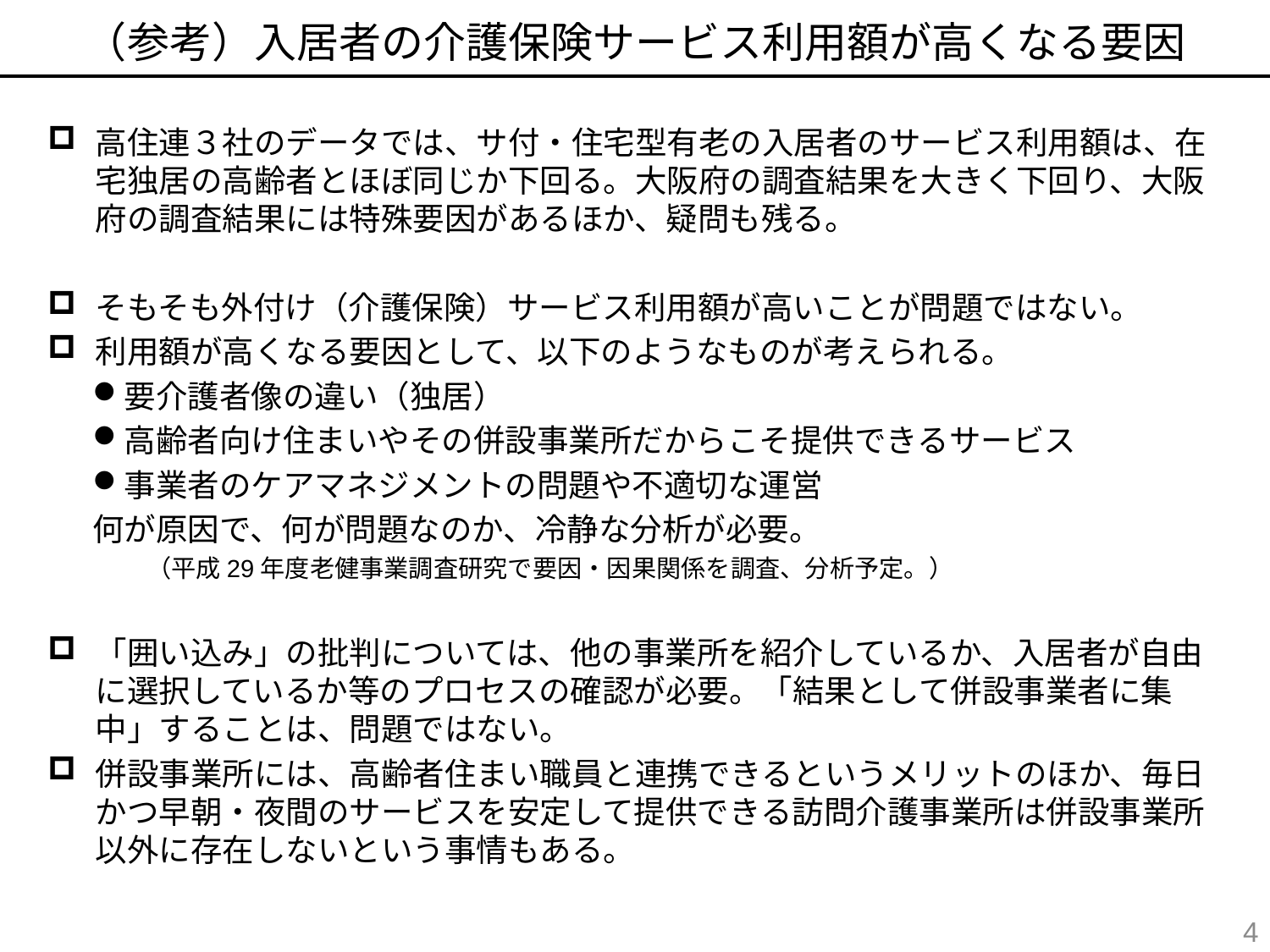

# （参考）入居者の介護保険サービス利用額が高くなる要因
高住連３社のデータでは、サ付・住宅型有老の入居者のサービス利用額は、在宅独居の高齢者とほぼ同じか下回る。大阪府の調査結果を大きく下回り、大阪府の調査結果には特殊要因があるほか、疑問も残る。

そもそも外付け（介護保険）サービス利用額が高いことが問題ではない。
利用額が高くなる要因として、以下のようなものが考えられる。
要介護者像の違い（独居）
高齢者向け住まいやその併設事業所だからこそ提供できるサービス
事業者のケアマネジメントの問題や不適切な運営
何が原因で、何が問題なのか、冷静な分析が必要。
　　　　（平成29年度老健事業調査研究で要因・因果関係を調査、分析予定。）

「囲い込み」の批判については、他の事業所を紹介しているか、入居者が自由に選択しているか等のプロセスの確認が必要。「結果として併設事業者に集中」することは、問題ではない。
併設事業所には、高齢者住まい職員と連携できるというメリットのほか、毎日かつ早朝・夜間のサービスを安定して提供できる訪問介護事業所は併設事業所以外に存在しないという事情もある。
4